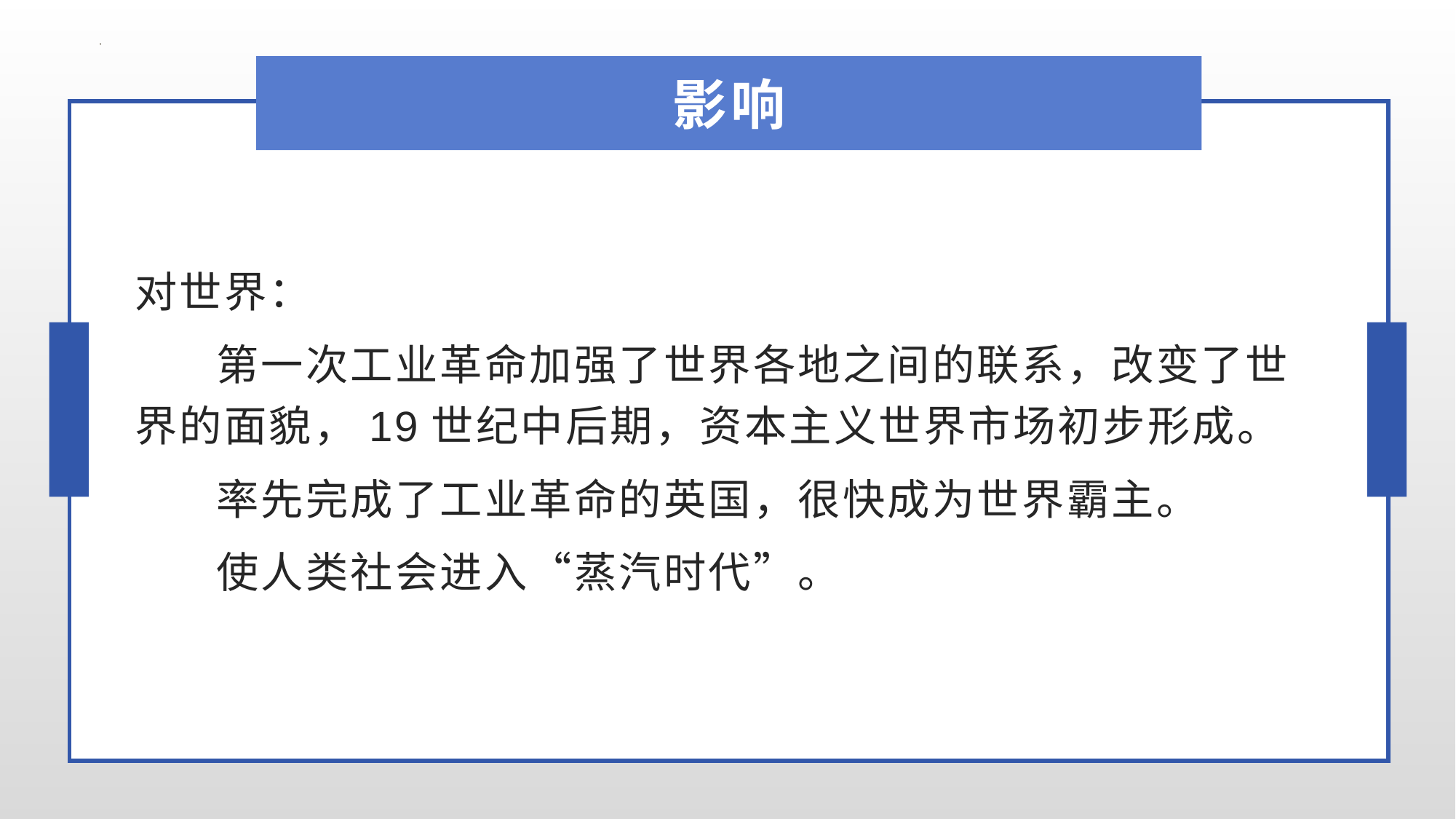

影响

对世界：
      第一次工业革命加强了世界各地之间的联系，改变了世界的面貌，19世纪中后期，资本主义世界市场初步形成。
      率先完成了工业革命的英国，很快成为世界霸主。
      使人类社会进入“蒸汽时代”。